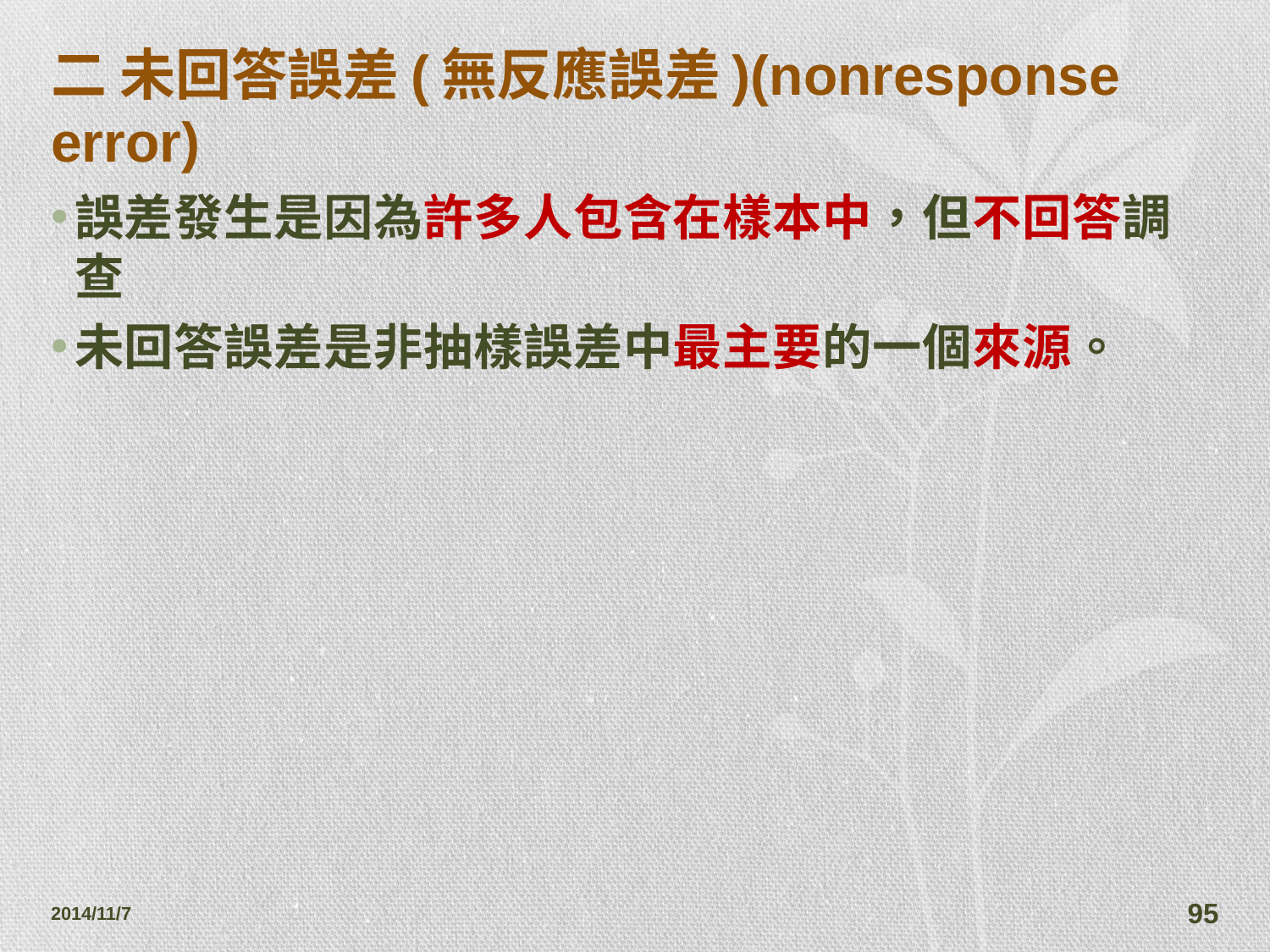

# 二 未回答誤差(無反應誤差)(nonresponse error)
誤差發生是因為許多人包含在樣本中，但不回答調查
未回答誤差是非抽樣誤差中最主要的一個來源。

2014/11/7
95